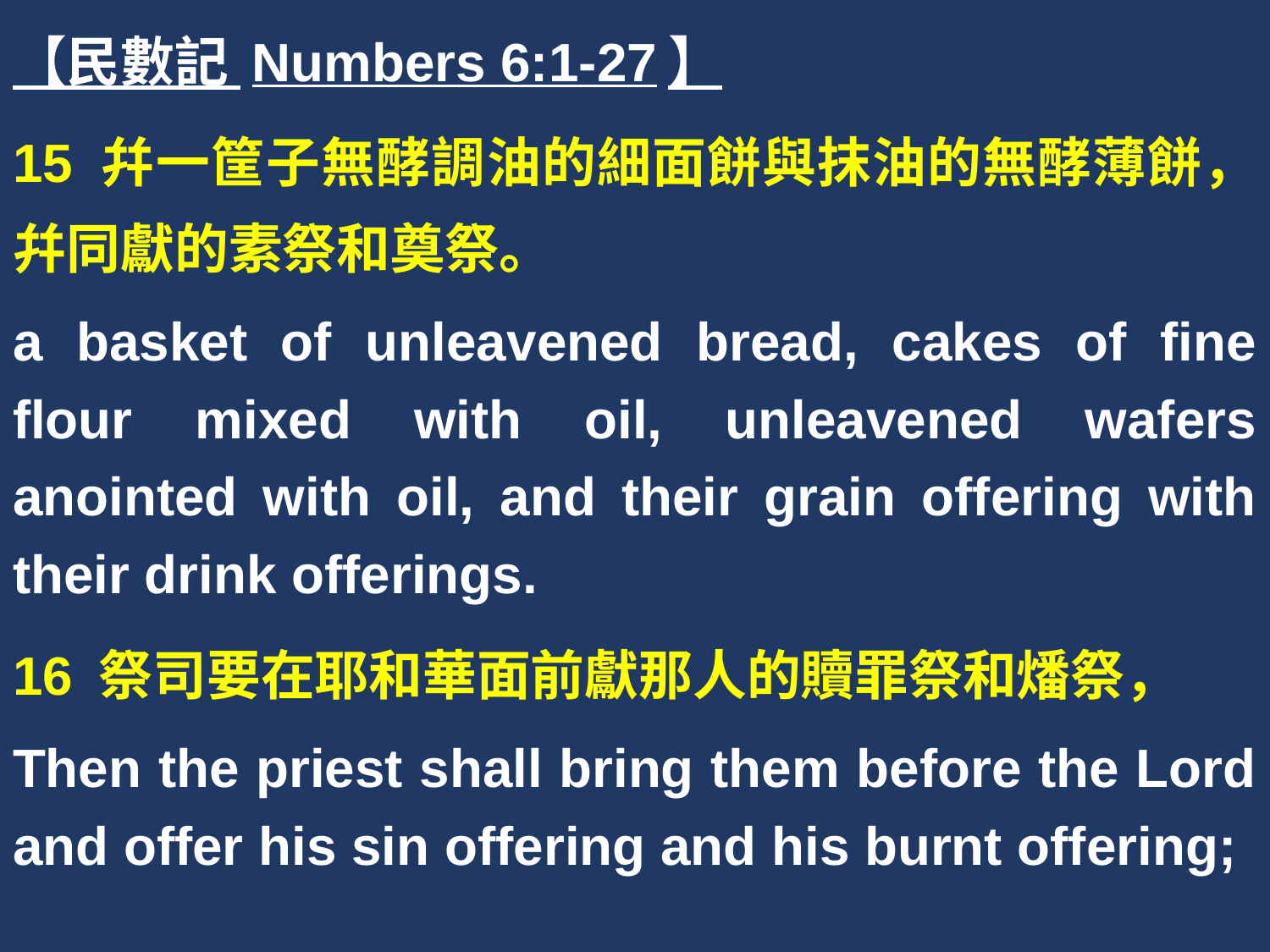

【民數記 Numbers 6:1-27】
15 幷一筐子無酵調油的細面餅與抹油的無酵薄餅，幷同獻的素祭和奠祭。
a basket of unleavened bread, cakes of fine flour mixed with oil, unleavened wafers anointed with oil, and their grain offering with their drink offerings.
16 祭司要在耶和華面前獻那人的贖罪祭和燔祭，
Then the priest shall bring them before the Lord and offer his sin offering and his burnt offering;